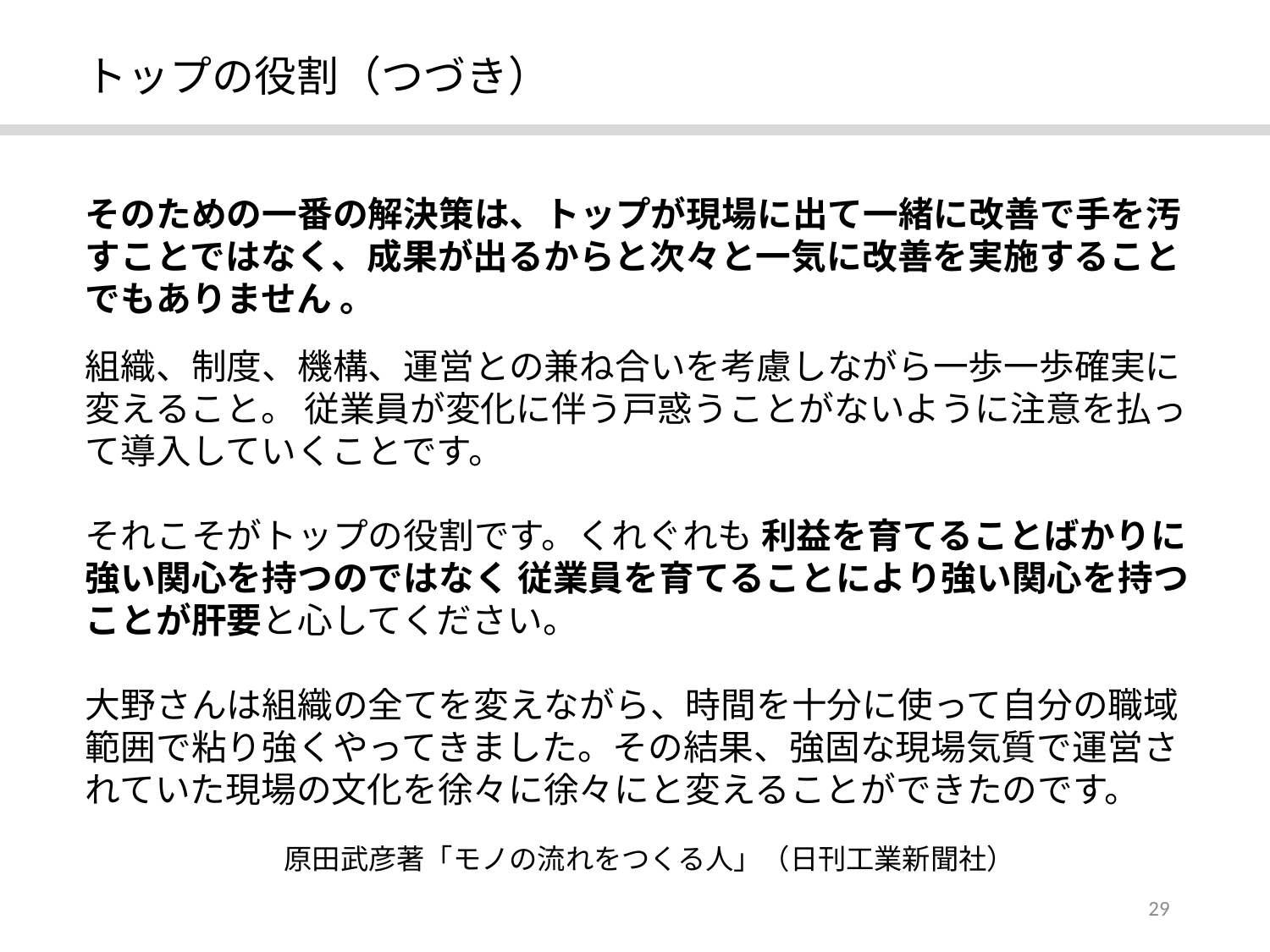

トップの役割（つづき）
そのための一番の解決策は、トップが現場に出て一緒に改善で手を汚すことではなく、成果が出るからと次々と一気に改善を実施することでもありません 。

組織、制度、機構、運営との兼ね合いを考慮しながら一歩一歩確実に変えること。 従業員が変化に伴う戸惑うことがないように注意を払って導入していくことです。

それこそがトップの役割です。くれぐれも 利益を育てることばかりに強い関心を持つのではなく 従業員を育てることにより強い関心を持つことが肝要と心してください。

大野さんは組織の全てを変えながら、時間を十分に使って自分の職域範囲で粘り強くやってきました。その結果、強固な現場気質で運営されていた現場の文化を徐々に徐々にと変えることができたのです。
原田武彦著「モノの流れをつくる人」（日刊工業新聞社）
29